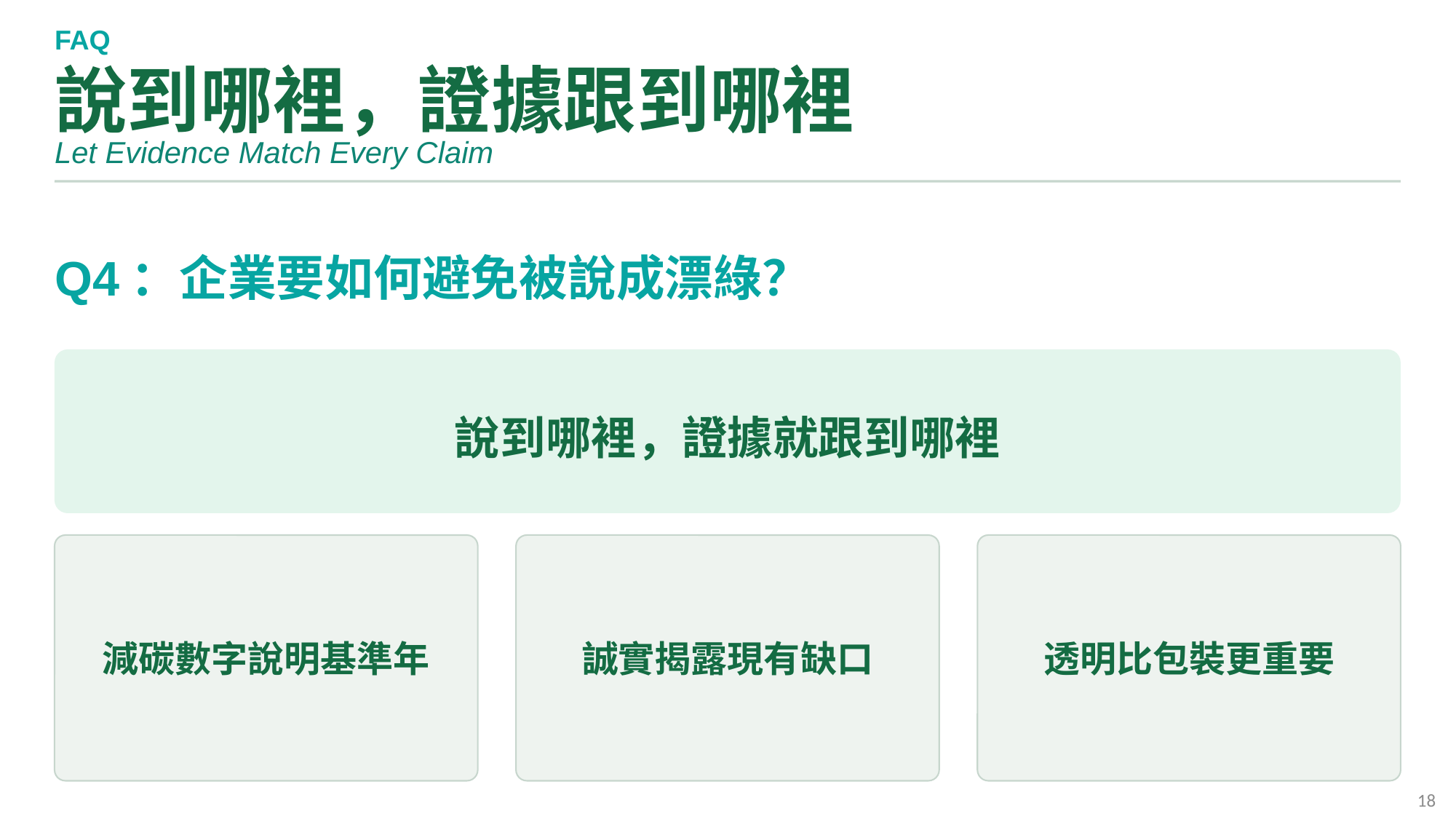

FAQ
說到哪裡，證據跟到哪裡
Let Evidence Match Every Claim

Q4：企業要如何避免被說成漂綠？

說到哪裡，證據就跟到哪裡

減碳數字說明基準年

誠實揭露現有缺口

透明比包裝更重要
18